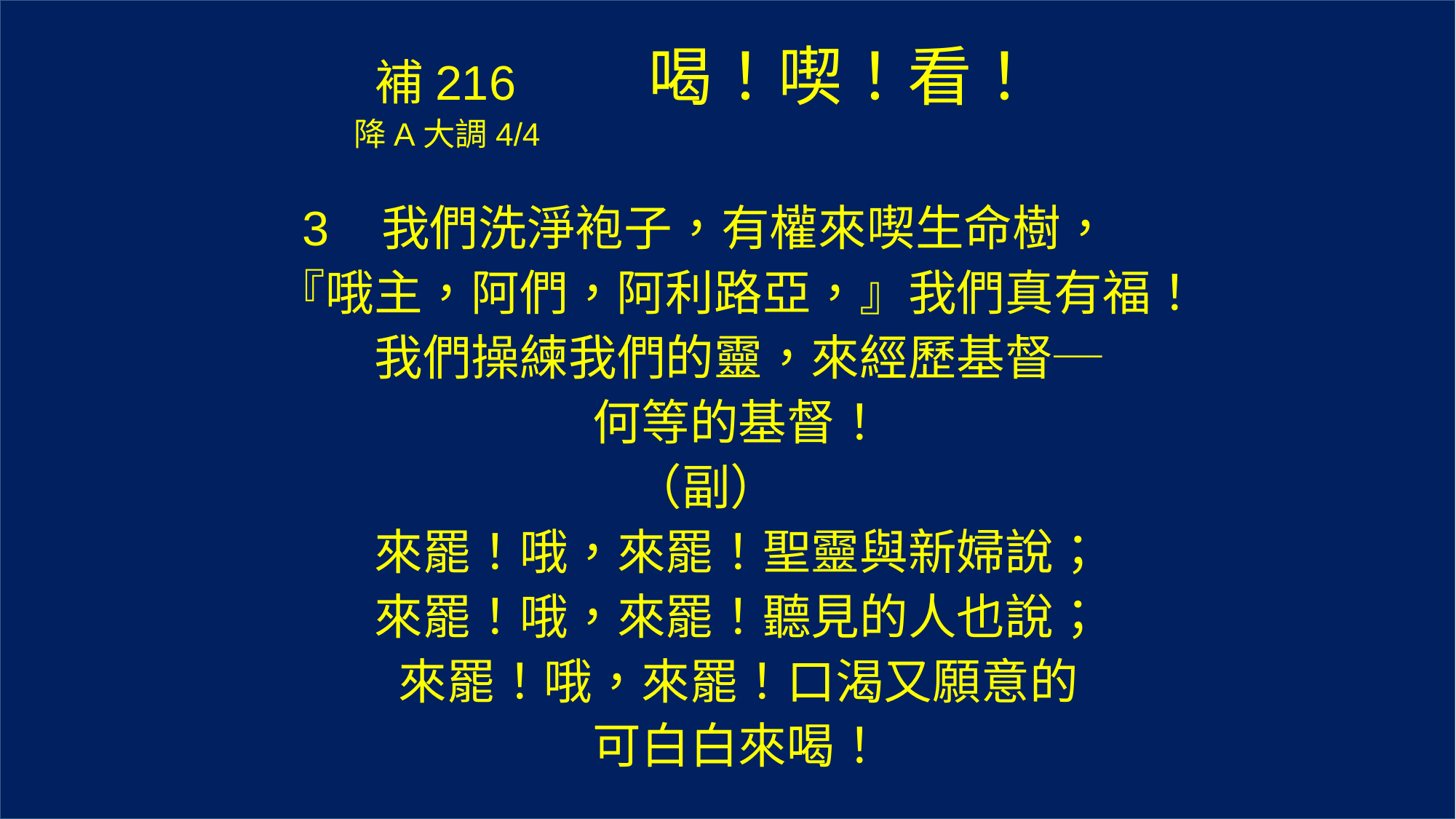

補216         喝！喫！看！
                   降A大調4/4

3   我們洗淨袍子，有權來喫生命樹，
『哦主，阿們，阿利路亞，』我們真有福！
我們操練我們的靈，來經歷基督─
何等的基督！
（副）
來罷！哦，來罷！聖靈與新婦說；
來罷！哦，來罷！聽見的人也說；
來罷！哦，來罷！口渴又願意的
可白白來喝！